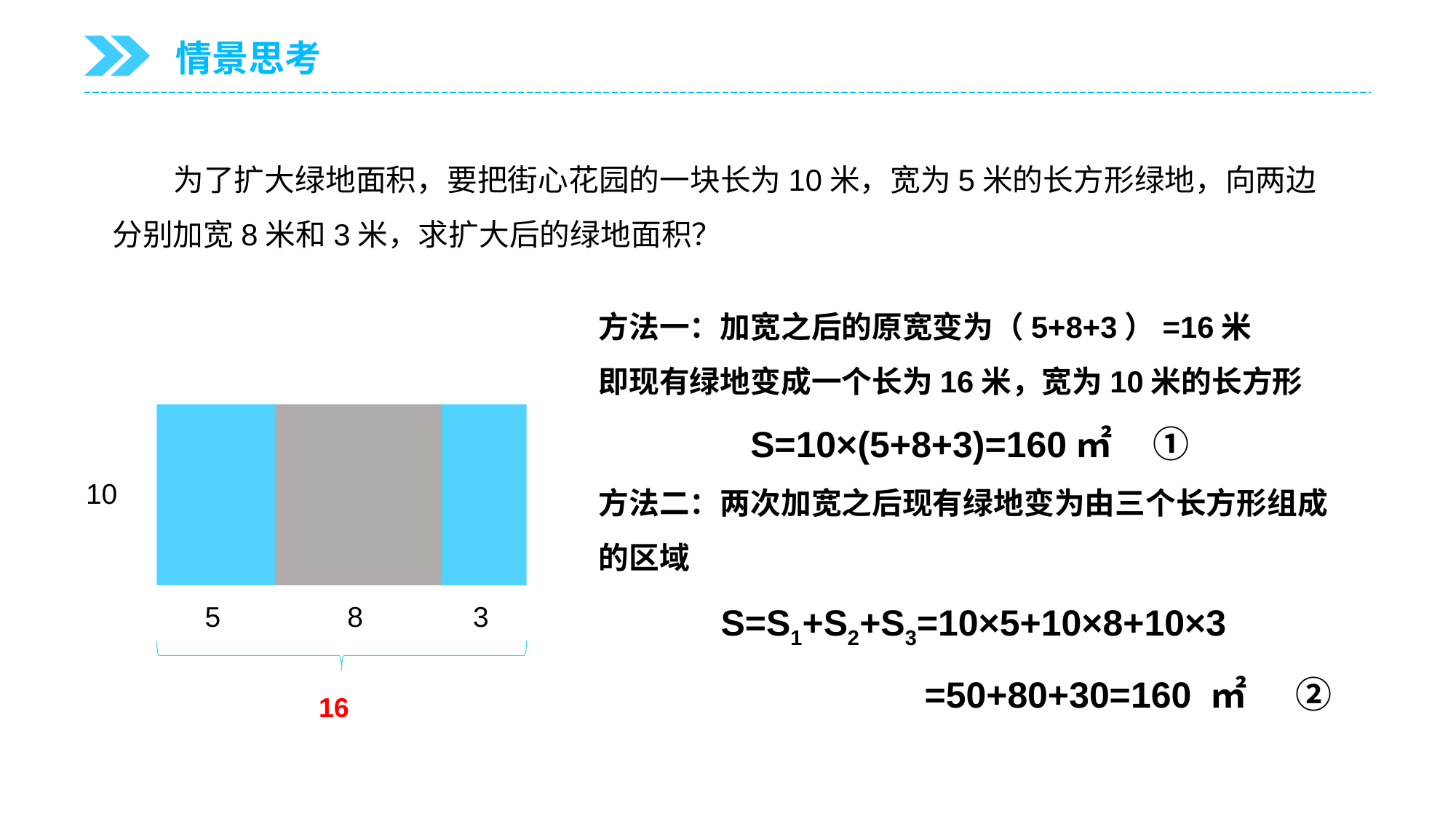

情景思考
        为了扩大绿地面积，要把街心花园的一块长为10米，宽为5米的长方形绿地，向两边分别加宽8米和3米，求扩大后的绿地面积？
方法一：加宽之后的原宽变为（5+8+3）=16米
即现有绿地变成一个长为16米，宽为10米的长方形
S=10×(5+8+3)=160㎡     ①

方法二：两次加宽之后现有绿地变为由三个长方形组成的区域
            S=S1+S2+S3=10×5+10×8+10×3
                                =50+80+30=160 ㎡      ②
10

8
3
5
16